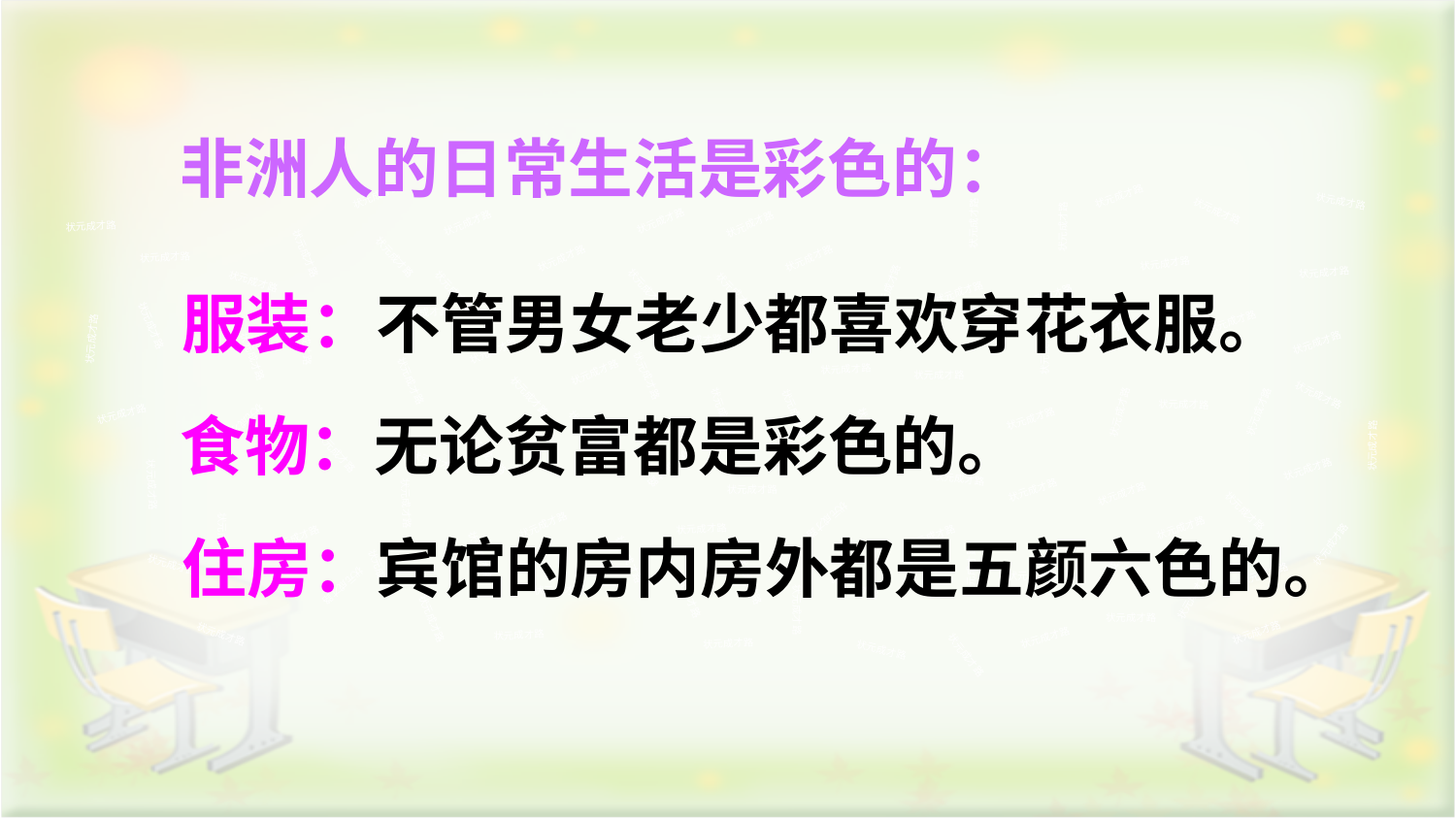

非洲人的日常生活是彩色的：
状元成才路
状元成才路
状元成才路
状元成才路
状元成才路
状元成才路
状元成才路
状元成才路
状元成才路
状元成才路
状元成才路
状元成才路
状元成才路
状元成才路
状元成才路
状元成才路
状元成才路
状元成才路
状元成才路
服装：不管男女老少都喜欢穿花衣服。
状元成才路
状元成才路
状元成才路
状元成才路
状元成才路
状元成才路
状元成才路
状元成才路
状元成才路
状元成才路
状元成才路
状元成才路
状元成才路
状元成才路
状元成才路
状元成才路
状元成才路
状元成才路
状元成才路
状元成才路
状元成才路
状元成才路
状元成才路
状元成才路
状元成才路
状元成才路
状元成才路
状元成才路
食物：无论贫富都是彩色的。
状元成才路
状元成才路
状元成才路
状元成才路
状元成才路
状元成才路
状元成才路
状元成才路
状元成才路
状元成才路
状元成才路
状元成才路
状元成才路
状元成才路
状元成才路
状元成才路
状元成才路
状元成才路
状元成才路
状元成才路
状元成才路
状元成才路
状元成才路
状元成才路
状元成才路
住房：宾馆的房内房外都是五颜六色的。
状元成才路
状元成才路
状元成才路
状元成才路
状元成才路
状元成才路
状元成才路
状元成才路
状元成才路
状元成才路
状元成才路
状元成才路
状元成才路
状元成才路
状元成才路
状元成才路
状元成才路
状元成才路
状元成才路
状元成才路
状元成才路
状元成才路
状元成才路
状元成才路
状元成才路
状元成才路
状元成才路
状元成才路